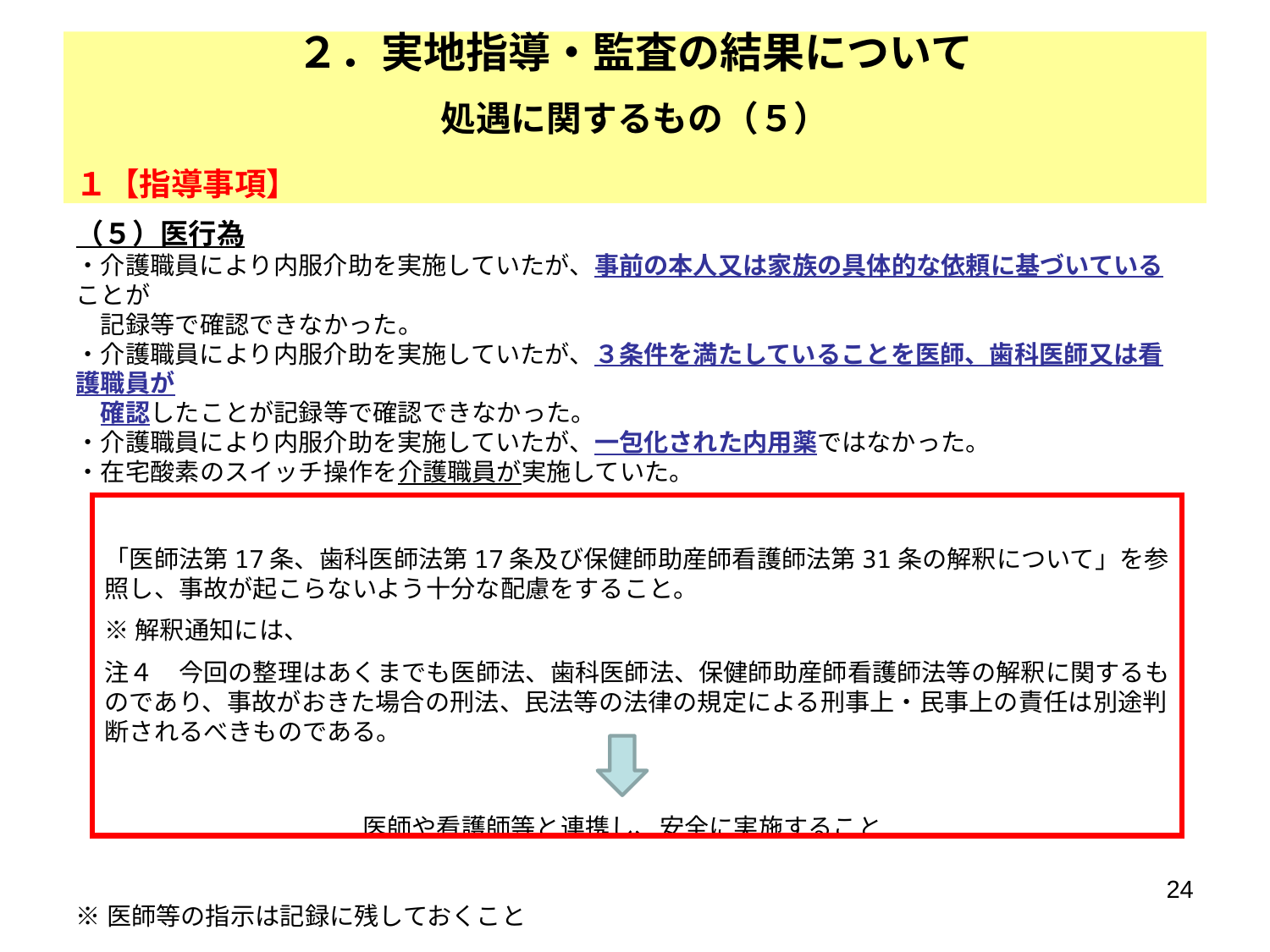

２．実地指導・監査の結果について
# 処遇に関するもの（５）
１【指導事項】
（５）医行為
・介護職員により内服介助を実施していたが、事前の本人又は家族の具体的な依頼に基づいていることが
　記録等で確認できなかった。
・介護職員により内服介助を実施していたが、３条件を満たしていることを医師、歯科医師又は看護職員が
　確認したことが記録等で確認できなかった。
・介護職員により内服介助を実施していたが、一包化された内用薬ではなかった。
・在宅酸素のスイッチ操作を介護職員が実施していた。

医師や看護師等と連携し、安全に実施すること

※医師等の指示は記録に残しておくこと

「医師法第17条、歯科医師法第17条及び保健師助産師看護師法第31条の解釈について」を参照し、事故が起こらないよう十分な配慮をすること。
※解釈通知には、
注４　今回の整理はあくまでも医師法、歯科医師法、保健師助産師看護師法等の解釈に関するものであり、事故がおきた場合の刑法、民法等の法律の規定による刑事上・民事上の責任は別途判断されるべきものである。

24